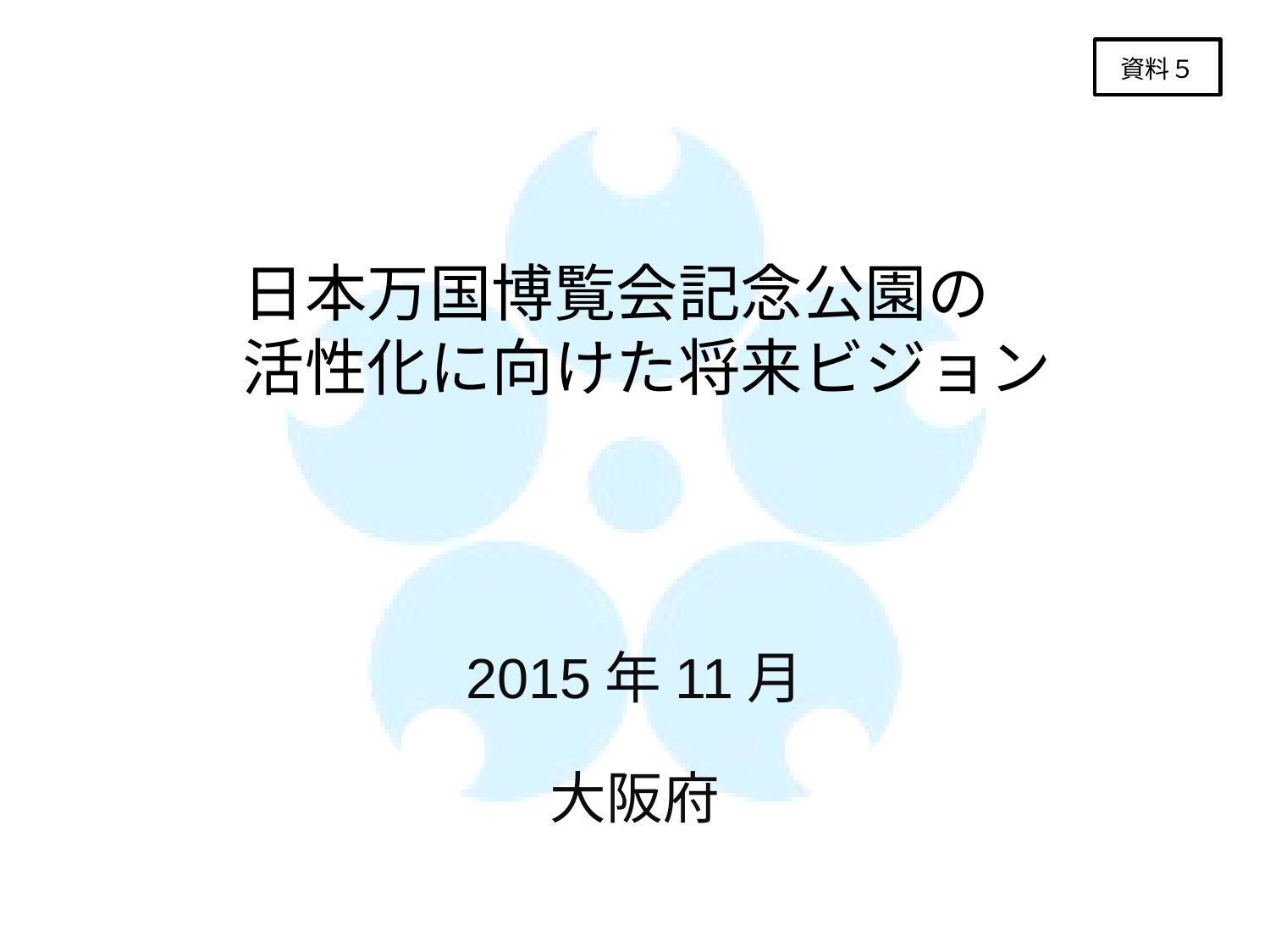

資料５
日本万国博覧会記念公園の
活性化に向けた将来ビジョン
2015年11月
大阪府